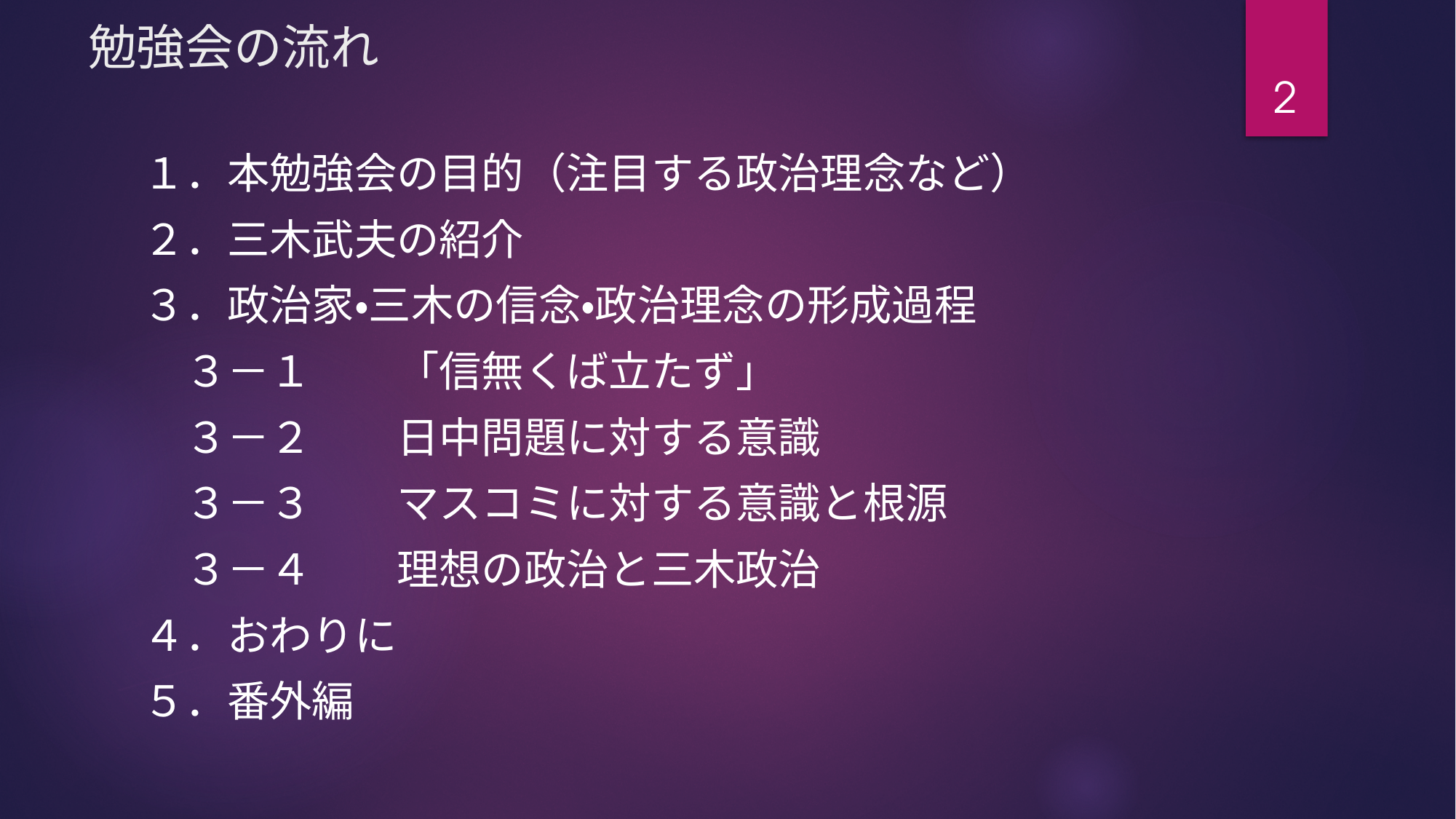

# 勉強会の流れ
2
１．本勉強会の目的（注目する政治理念など）
２．三木武夫の紹介
３．政治家・三木の信念・政治理念の形成過程
　３－１　　「信無くば立たず」
　３－２　　日中問題に対する意識
　３－３　　マスコミに対する意識と根源
　３－４　　理想の政治と三木政治
４．おわりに
５．番外編